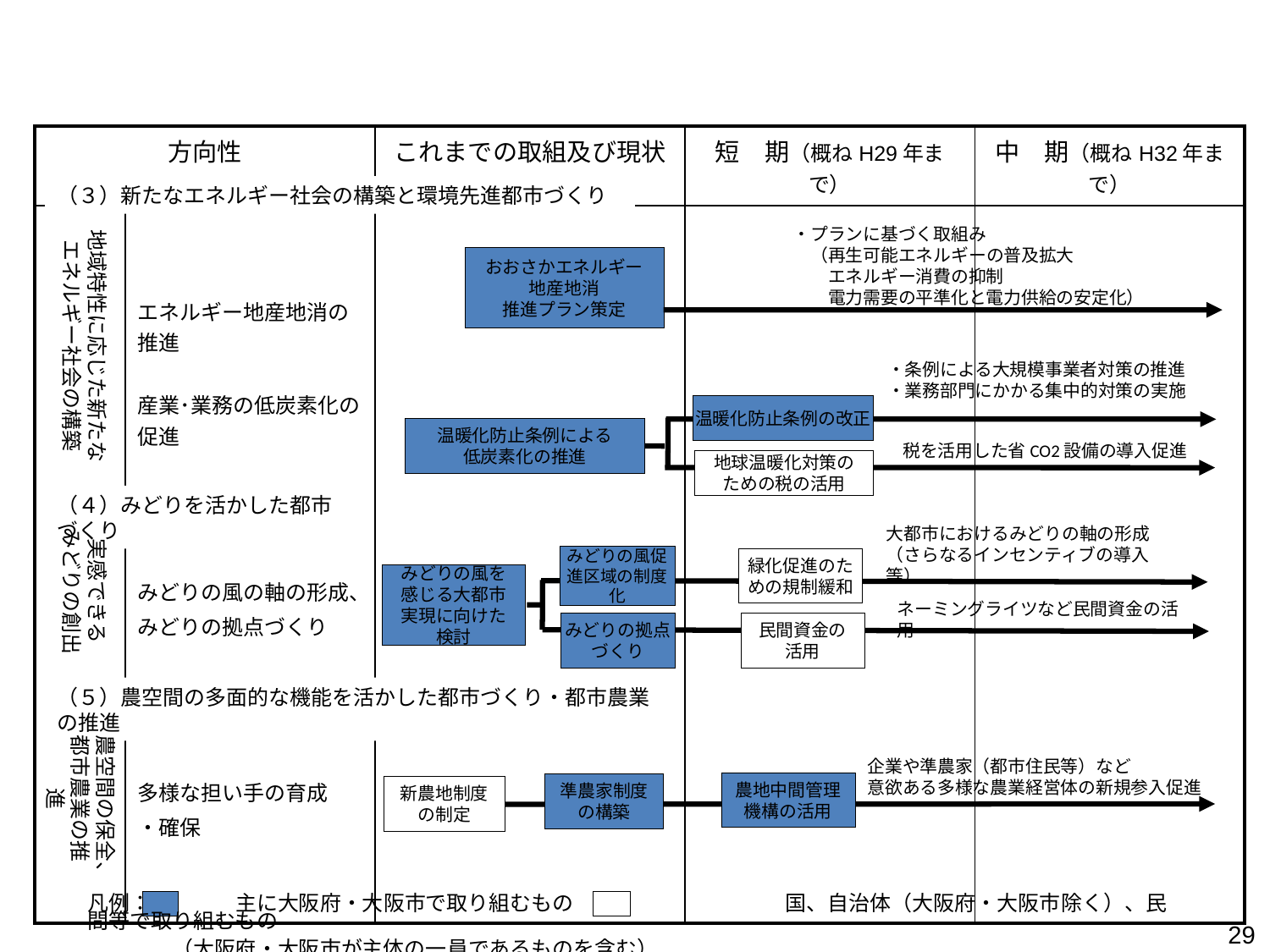

| 方向性 |  | これまでの取組及び現状 | 短　期（概ねH29年まで） | 中　期（概ねH32年まで） |
| --- | --- | --- | --- | --- |
|  | エネルギー地産地消の推進 産業･業務の低炭素化の促進 みどりの風の軸の形成、 みどりの拠点づくり 多様な担い手の育成 ・確保 |  |  |  |
（３）新たなエネルギー社会の構築と環境先進都市づくり
地域特性に応じた新たな
エネルギー社会の構築
・プランに基づく取組み
　（再生可能エネルギーの普及拡大
　　エネルギー消費の抑制
　　電力需要の平準化と電力供給の安定化）
おおさかエネルギー
地産地消
推進プラン策定

・条例による大規模事業者対策の推進
・業務部門にかかる集中的対策の実施
温暖化防止条例の改正
温暖化防止条例による
低炭素化の推進

税を活用した省CO2設備の導入促進

地球温暖化対策の
ための税の活用

（４）みどりを活かした都市づくり
実感できる
みどりの創出
大都市におけるみどりの軸の形成
（さらなるインセンティブの導入等）
みどりの風促進区域の制度化
緑化促進のた
めの規制緩和
みどりの風を感じる大都市実現に向けた検討

ネーミングライツなど民間資金の活用

民間資金の
活用
みどりの拠点づくり

（５）農空間の多面的な機能を活かした都市づくり・都市農業の推進
農空間の保全、
都市農業の推進
企業や準農家（都市住民等）など
意欲ある多様な農業経営体の新規参入促進
農地中間管理機構の活用
準農家制度の構築
新農地制度
の制定

凡例：　　　　主に大阪府・大阪市で取り組むもの　　　　　　　　　　国、自治体（大阪府・大阪市除く）、民間等で取り組むもの
　　　　（大阪府・大阪市が主体の一員であるものを含む）

29